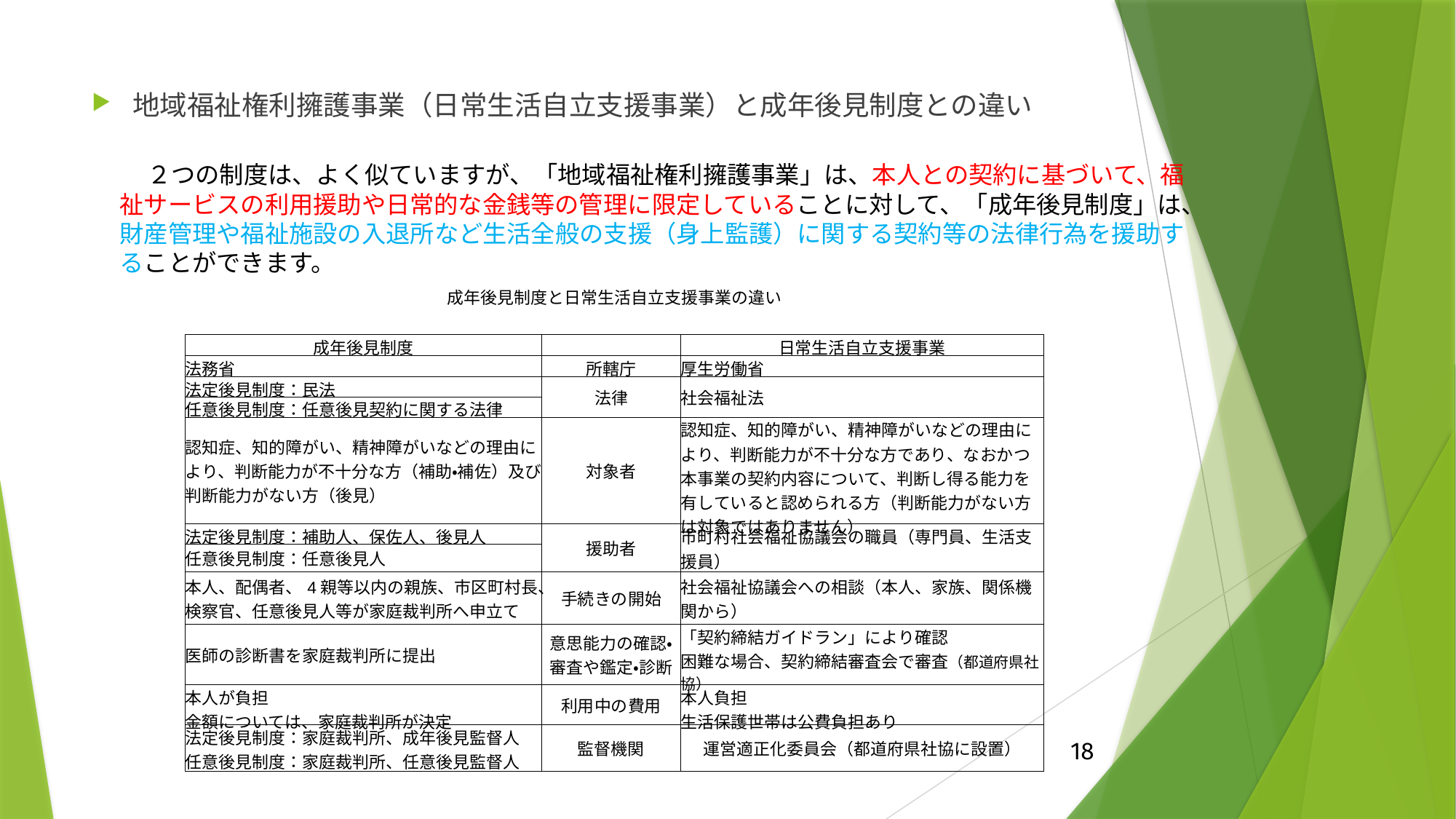

地域福祉権利擁護事業（日常生活自立支援事業）と成年後見制度との違い

　２つの制度は、よく似ていますが、「地域福祉権利擁護事業」は、本人との契約に基づいて、福祉サービスの利用援助や日常的な金銭等の管理に限定していることに対して、「成年後見制度」は、財産管理や福祉施設の入退所など生活全般の支援（身上監護）に関する契約等の法律行為を援助することができます。
| 成年後見制度と日常生活自立支援事業の違い |  |  |  |
| --- | --- | --- | --- |
|  |  |  |  |
| 成年後見制度 |  |  | 日常生活自立支援事業 |
| 法務省 | 所轄庁 |  | 厚生労働省 |
| 法定後見制度：民法 | 法律 |  | 社会福祉法 |
| 任意後見制度：任意後見契約に関する法律 |  |  |  |
| 認知症、知的障がい、精神障がいなどの理由により、判断能力が不十分な方（補助・補佐）及び判断能力がない方（後見） | 対象者 |  | 認知症、知的障がい、精神障がいなどの理由により、判断能力が不十分な方であり、なおかつ本事業の契約内容について、判断し得る能力を有していると認められる方（判断能力がない方は対象ではありません） |
| 法定後見制度：補助人、保佐人、後見人 | 援助者 |  | 市町村社会福祉協議会の職員（専門員、生活支援員） |
| 任意後見制度：任意後見人 |  |  |  |
| 本人、配偶者、4親等以内の親族、市区町村長、検察官、任意後見人等が家庭裁判所へ申立て | 手続きの開始 |  | 社会福祉協議会への相談（本人、家族、関係機関から） |
| 医師の診断書を家庭裁判所に提出 | 意思能力の確認・審査や鑑定・診断 |  | 「契約締結ガイドラン」により確認 困難な場合、契約締結審査会で審査（都道府県社協） |
| 本人が負担 金額については、家庭裁判所が決定 | 利用中の費用 |  | 本人負担 生活保護世帯は公費負担あり |
| 法定後見制度：家庭裁判所、成年後見監督人 任意後見制度：家庭裁判所、任意後見監督人 | 監督機関 |  | 運営適正化委員会（都道府県社協に設置） |
18